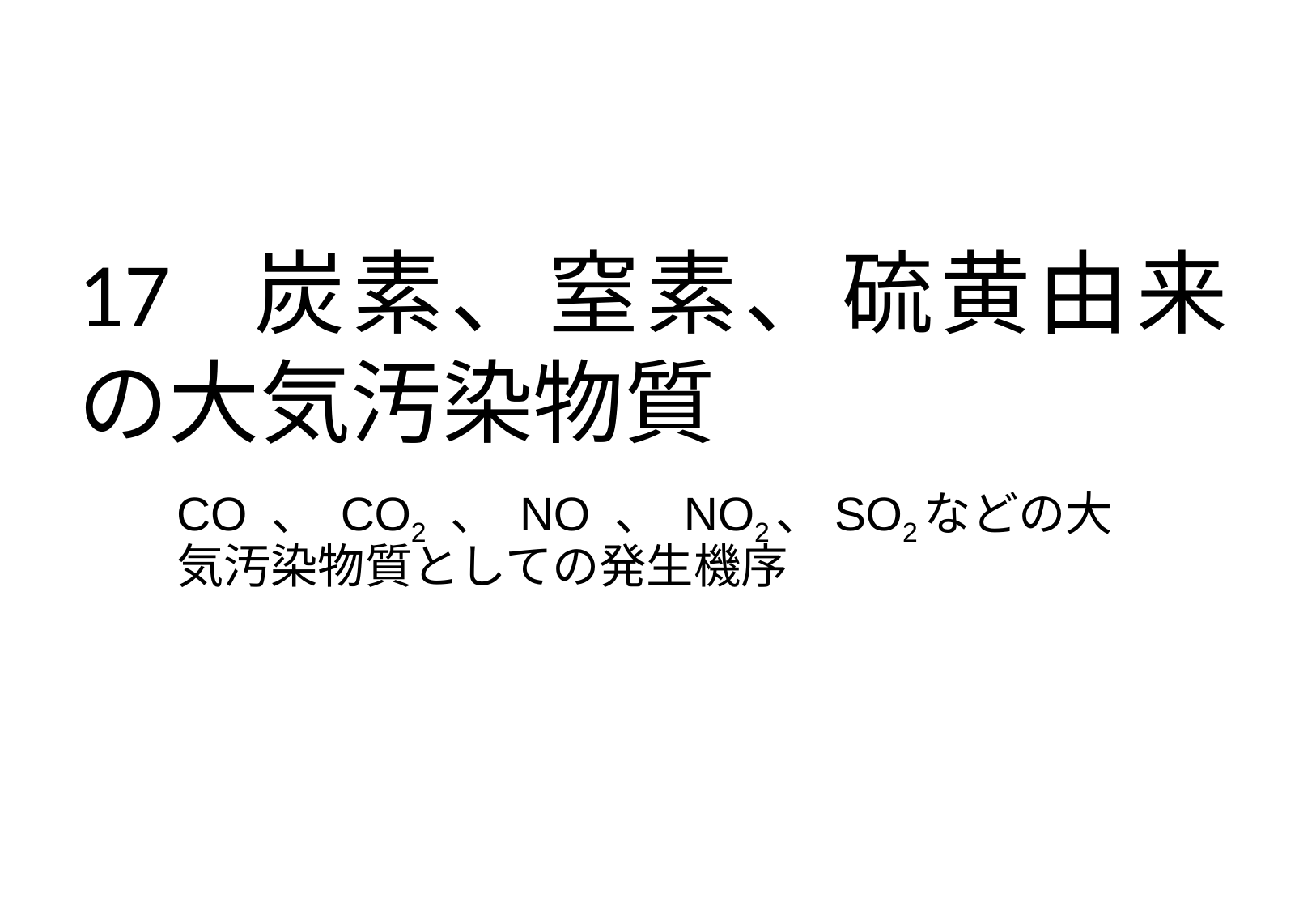

# 17  炭素、窒素、硫黄由来の大気汚染物質
CO 、 CO2 、 NO 、 NO2、SO2などの大気汚染物質としての発生機序